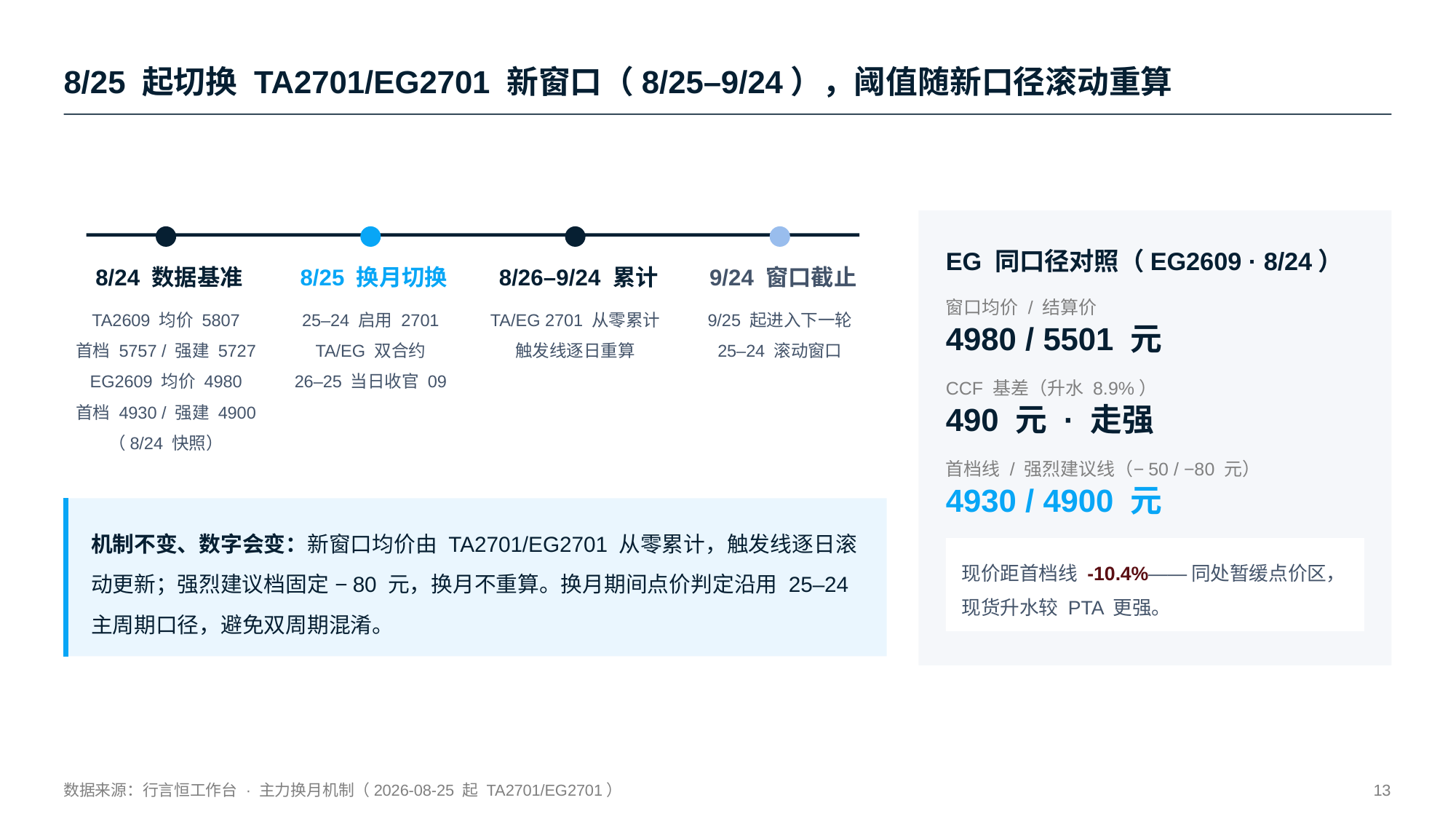

8/25 起切换 TA2701/EG2701 新窗口（8/25–9/24），阈值随新口径滚动重算

EG 同口径对照（EG2609 · 8/24）
8/24 数据基准
8/25 换月切换
8/26–9/24 累计
9/24 窗口截止
窗口均价 / 结算价
TA2609 均价 5807
首档 5757 / 强建 5727
EG2609 均价 4980
首档 4930 / 强建 4900
（8/24 快照）
25–24 启用 2701
TA/EG 双合约
26–25 当日收官 09
TA/EG 2701 从零累计
触发线逐日重算
9/25 起进入下一轮
25–24 滚动窗口
4980 / 5501 元
CCF 基差（升水 8.9%）
490 元 · 走强
首档线 / 强烈建议线（−50 / −80 元）
4930 / 4900 元

机制不变、数字会变：新窗口均价由 TA2701/EG2701 从零累计，触发线逐日滚动更新；强烈建议档固定 −80 元，换月不重算。换月期间点价判定沿用 25–24 主周期口径，避免双周期混淆。

现价距首档线 -10.4%——同处暂缓点价区，现货升水较 PTA 更强。
数据来源：行言恒工作台 · 主力换月机制（2026-08-25 起 TA2701/EG2701）
13